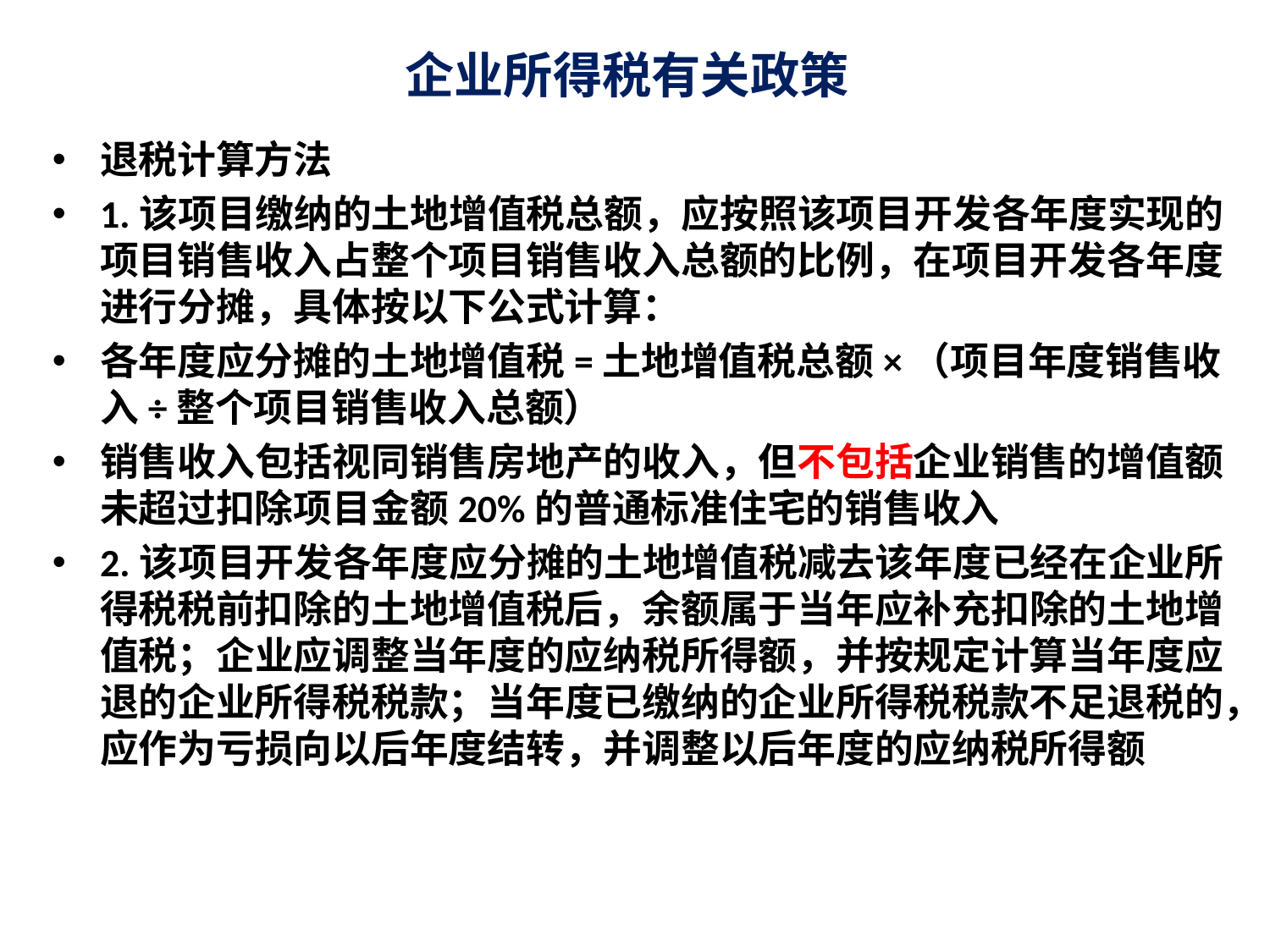

# 企业所得税有关政策
退税计算方法
1.该项目缴纳的土地增值税总额，应按照该项目开发各年度实现的项目销售收入占整个项目销售收入总额的比例，在项目开发各年度进行分摊，具体按以下公式计算：
各年度应分摊的土地增值税=土地增值税总额×（项目年度销售收入÷整个项目销售收入总额）
销售收入包括视同销售房地产的收入，但不包括企业销售的增值额未超过扣除项目金额20%的普通标准住宅的销售收入
2.该项目开发各年度应分摊的土地增值税减去该年度已经在企业所得税税前扣除的土地增值税后，余额属于当年应补充扣除的土地增值税；企业应调整当年度的应纳税所得额，并按规定计算当年度应退的企业所得税税款；当年度已缴纳的企业所得税税款不足退税的，应作为亏损向以后年度结转，并调整以后年度的应纳税所得额